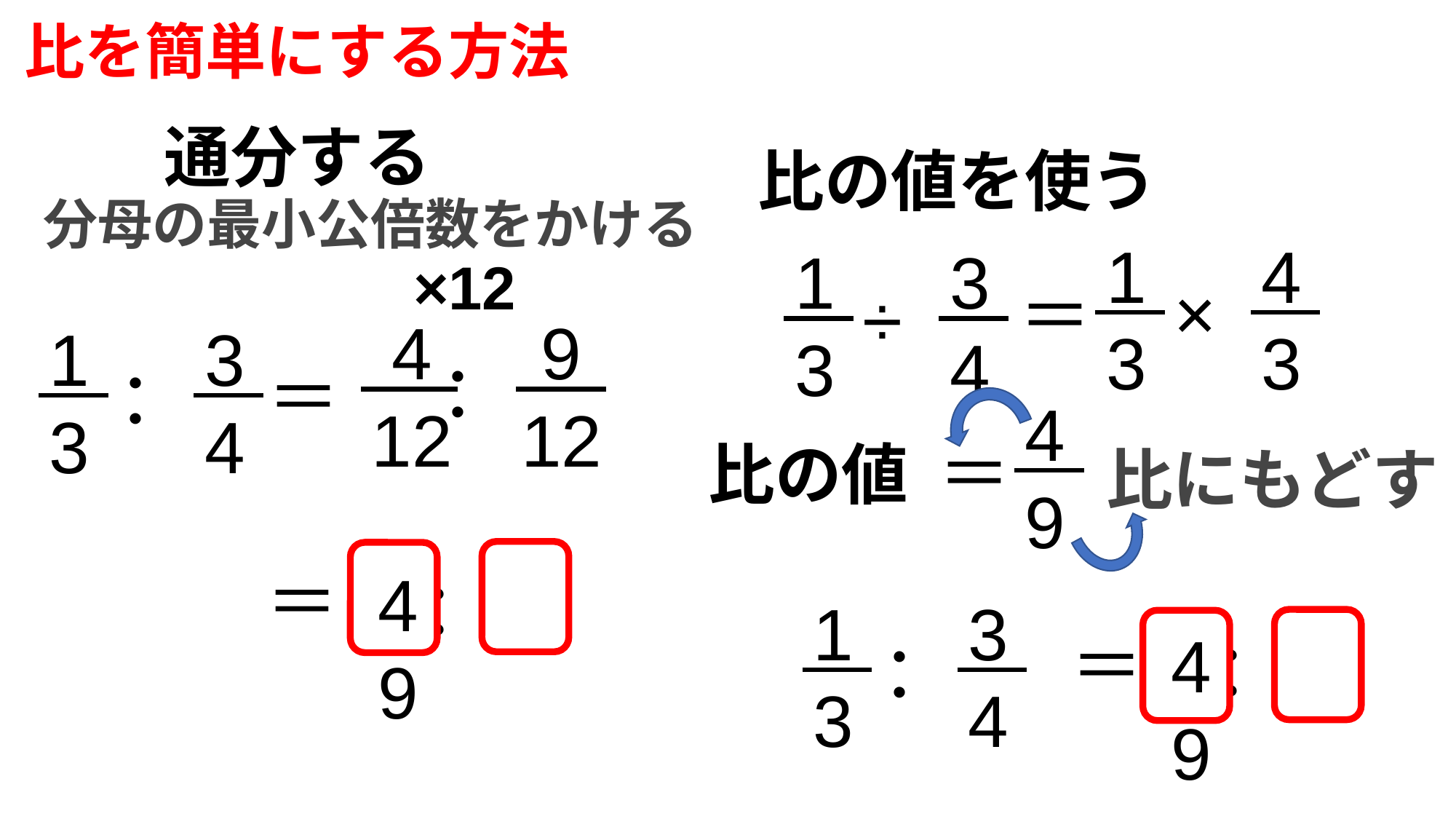

比を簡単にする方法
通分する
比の値を使う
分母の最小公倍数をかける
13
43
13
34
×12
×
＝
÷
 4
12
 9
12
13
34
：
：
＝

49
＝
比の値
比にもどす

＝
4　9
：
13
34

＝
4　9
：
：